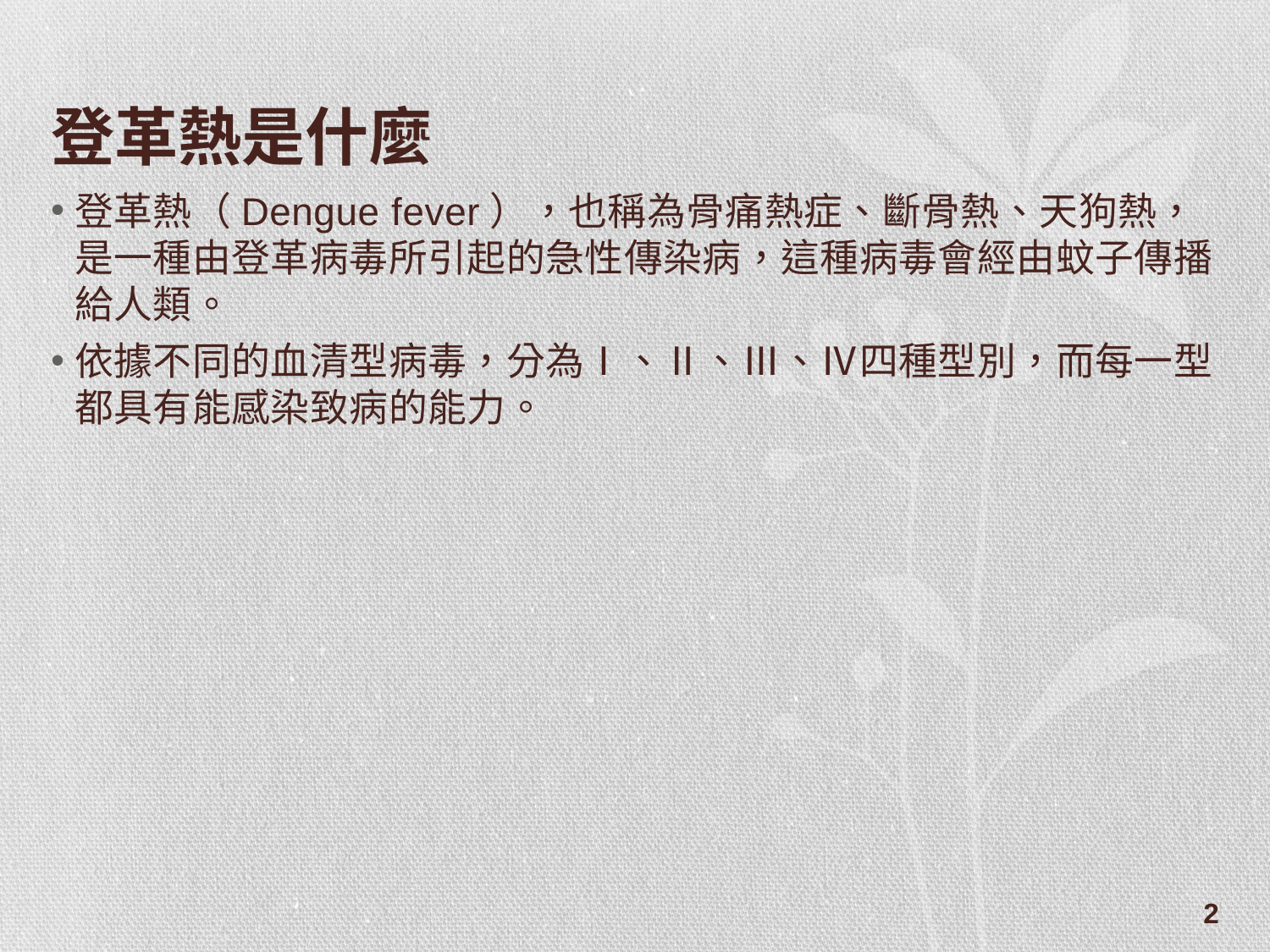

# 登革熱是什麼
登革熱（Dengue fever），也稱為骨痛熱症、斷骨熱、天狗熱，是一種由登革病毒所引起的急性傳染病，這種病毒會經由蚊子傳播給人類。
依據不同的血清型病毒，分為Ⅰ、Ⅱ、Ⅲ、Ⅳ四種型別，而每一型都具有能感染致病的能力。
2